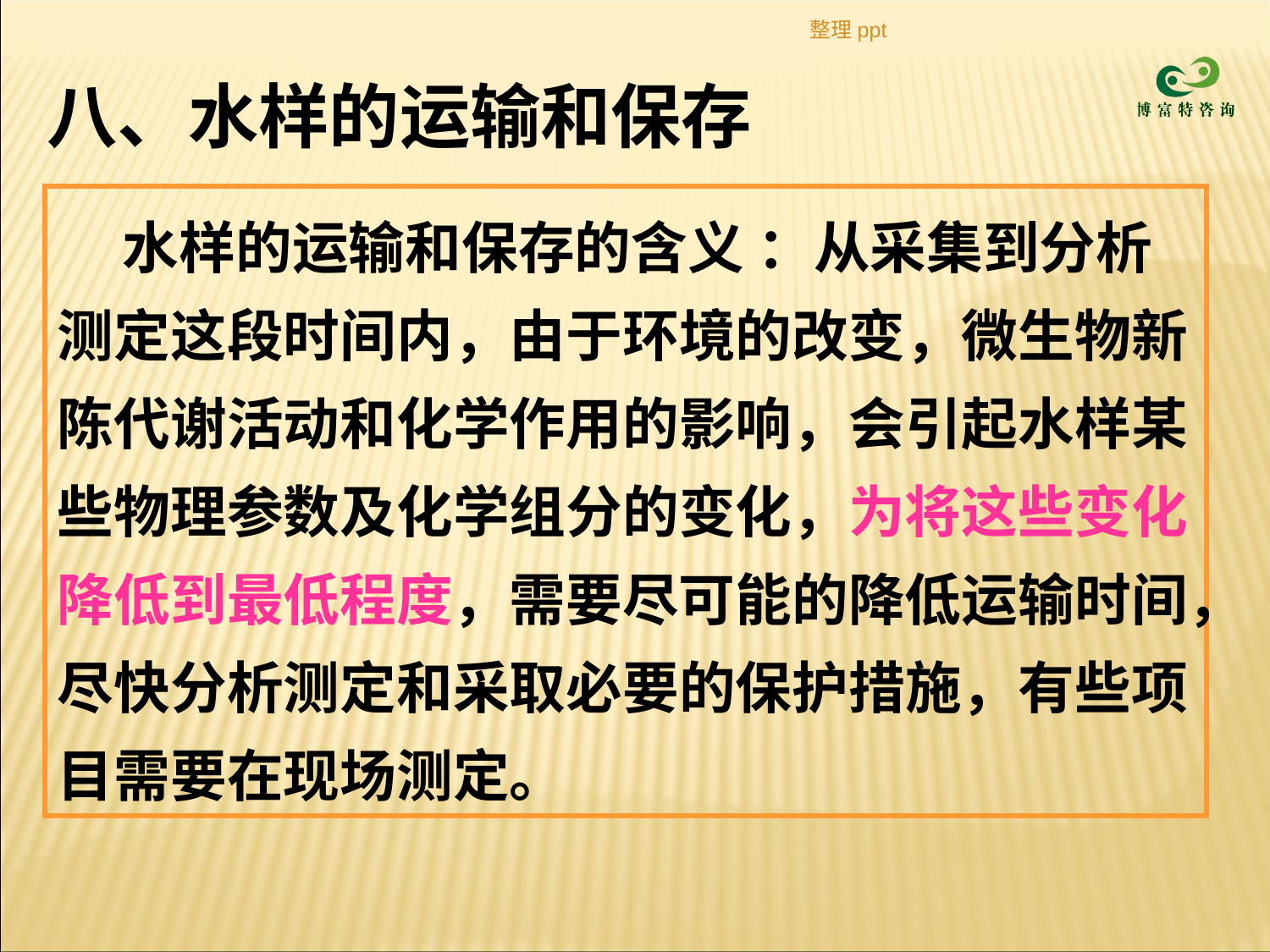

整理ppt
八、水样的运输和保存
    水样的运输和保存的含义 ：从采集到分析测定这段时间内，由于环境的改变，微生物新陈代谢活动和化学作用的影响，会引起水样某些物理参数及化学组分的变化，为将这些变化降低到最低程度，需要尽可能的降低运输时间，尽快分析测定和采取必要的保护措施，有些项目需要在现场测定。
59